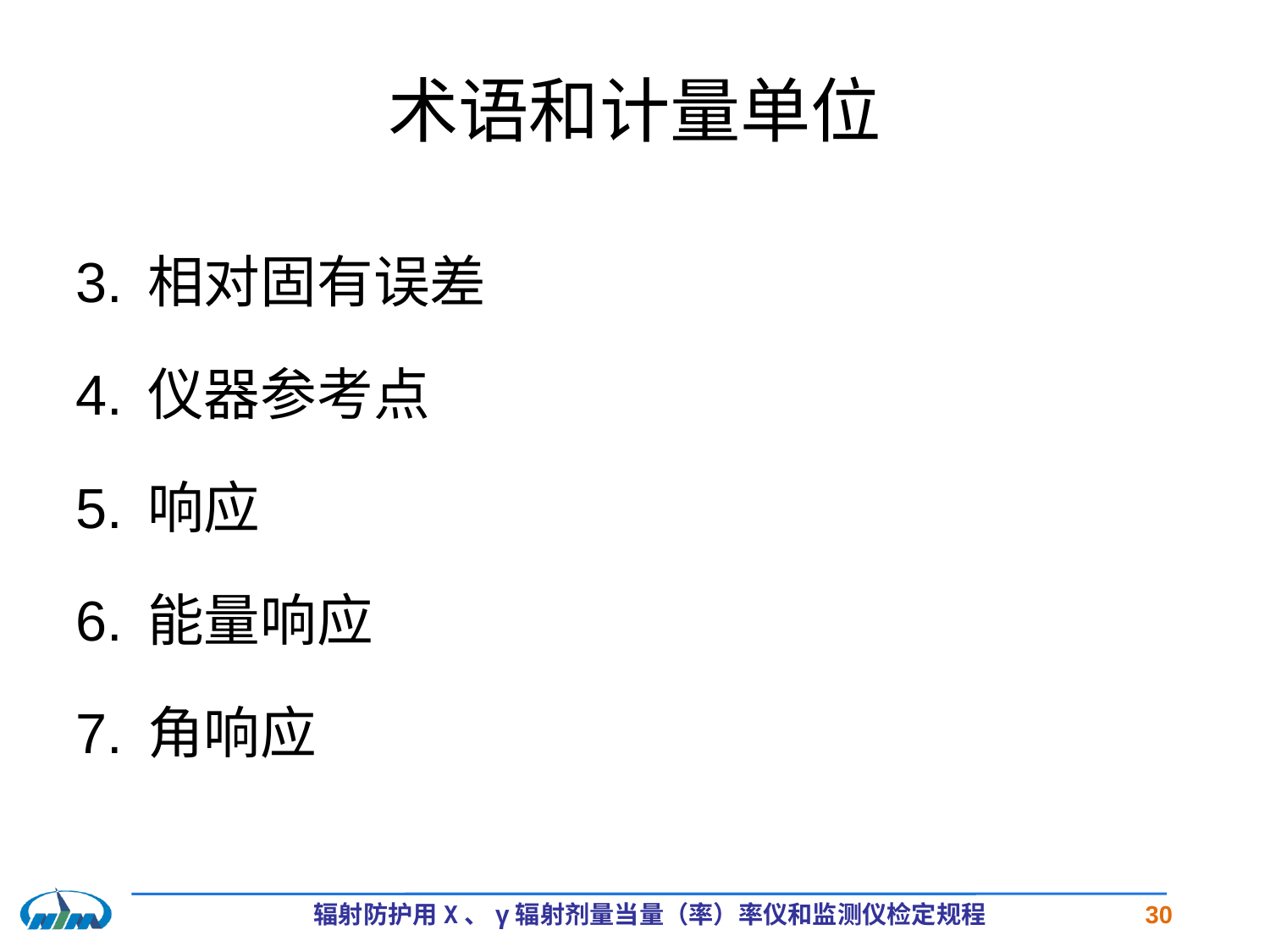

# 术语和计量单位
相对固有误差
仪器参考点
响应
能量响应
角响应